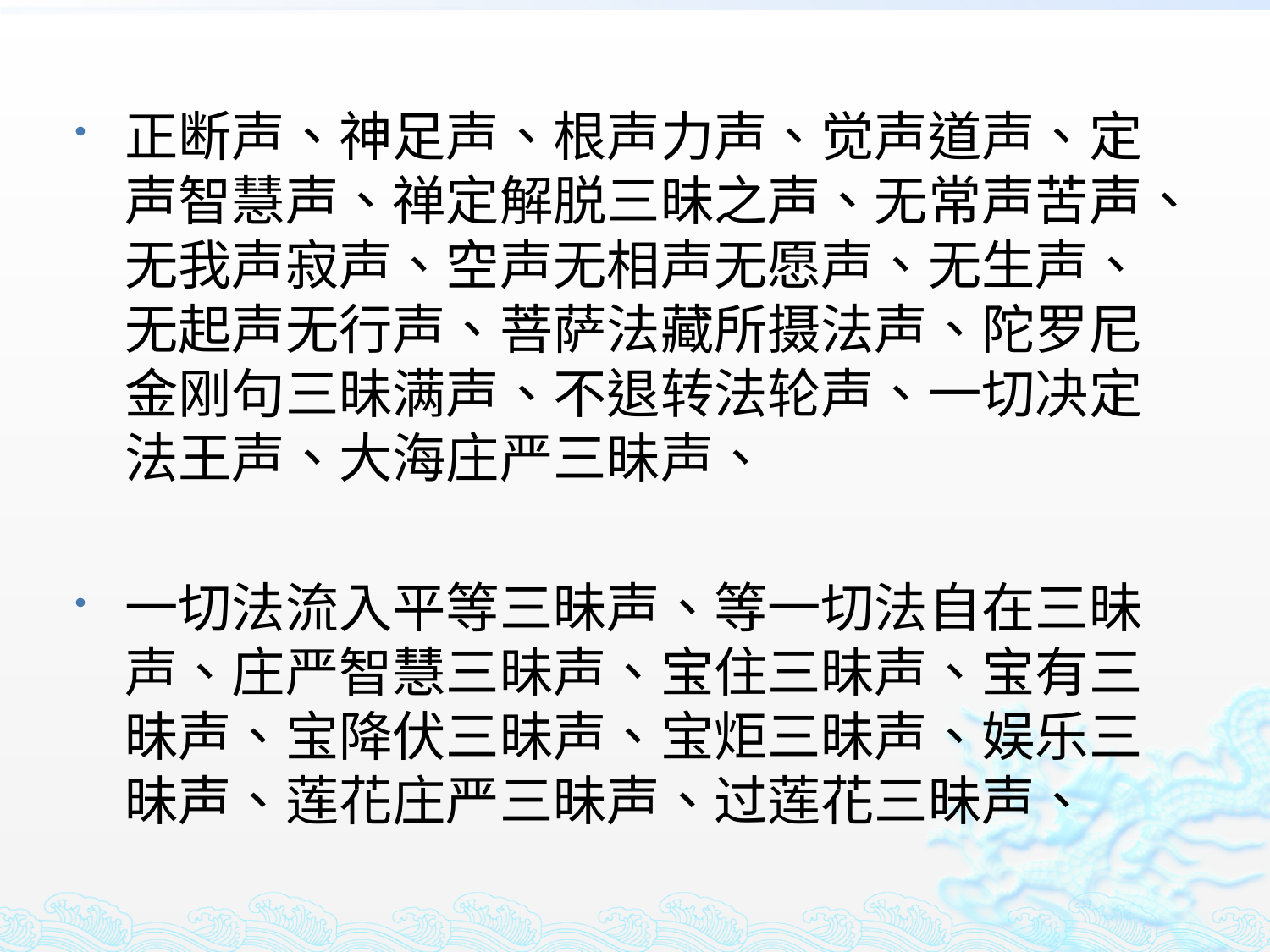

正断声、神足声、根声力声、觉声道声、定声智慧声、禅定解脱三昧之声、无常声苦声、无我声寂声、空声无相声无愿声、无生声、无起声无行声、菩萨法藏所摄法声、陀罗尼金刚句三昧满声、不退转法轮声、一切决定法王声、大海庄严三昧声、

一切法流入平等三昧声、等一切法自在三昧声、庄严智慧三昧声、宝住三昧声、宝有三昧声、宝降伏三昧声、宝炬三昧声、娱乐三昧声、莲花庄严三昧声、过莲花三昧声、